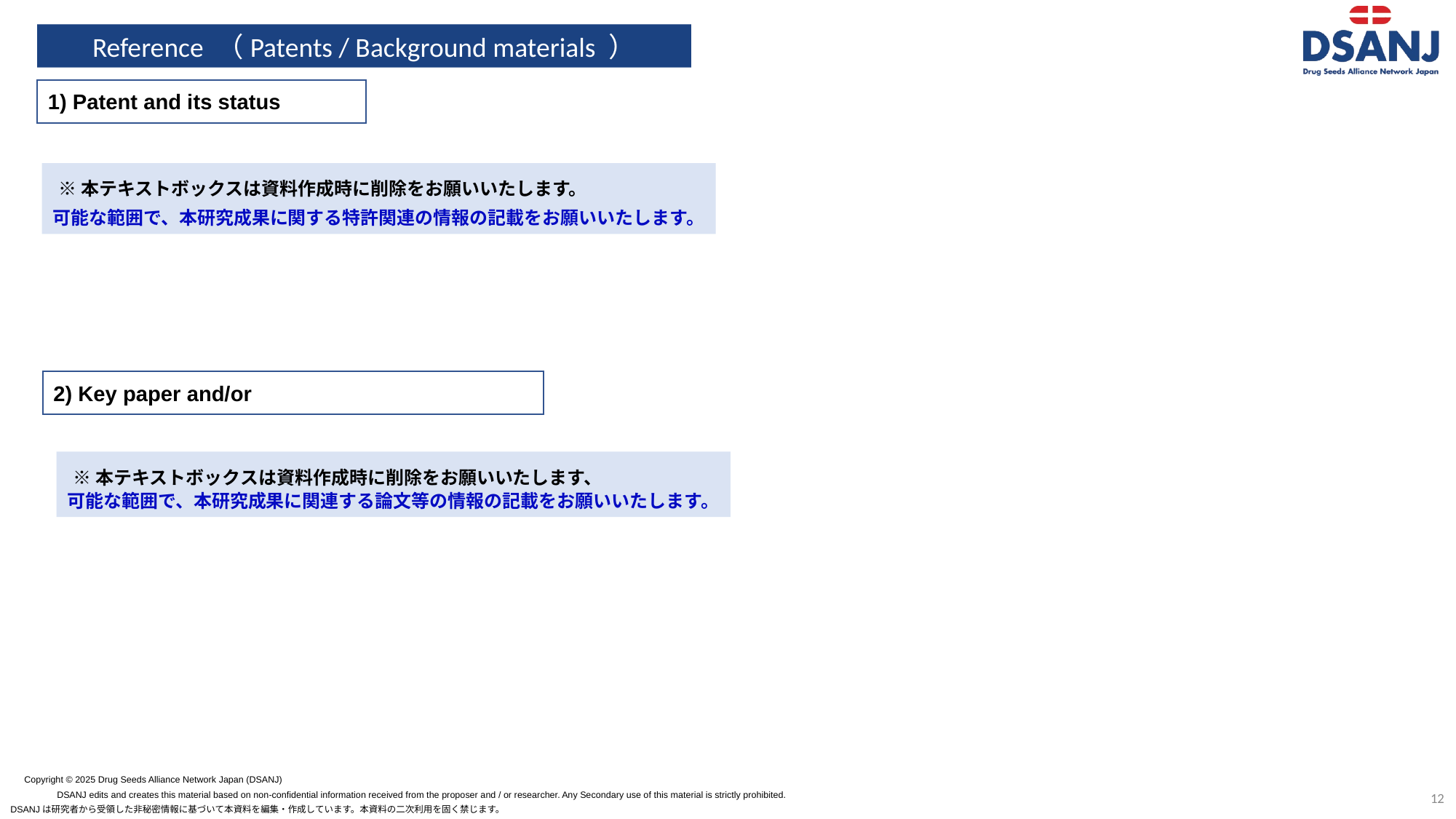

Reference （Patents / Background materials ）
1) Patent and its status
 ※本テキストボックスは資料作成時に削除をお願いいたします。
可能な範囲で、本研究成果に関する特許関連の情報の記載をお願いいたします。
2) Key paper and/or
 ※本テキストボックスは資料作成時に削除をお願いいたします、
可能な範囲で、本研究成果に関連する論文等の情報の記載をお願いいたします。
Copyright © 2025 Drug Seeds Alliance Network Japan (DSANJ)
DSANJ edits and creates this material based on non-confidential information received from the proposer and / or researcher. Any Secondary use of this material is strictly prohibited.
DSANJは研究者から受領した非秘密情報に基づいて本資料を編集・作成しています。本資料の二次利用を固く禁じます。
12